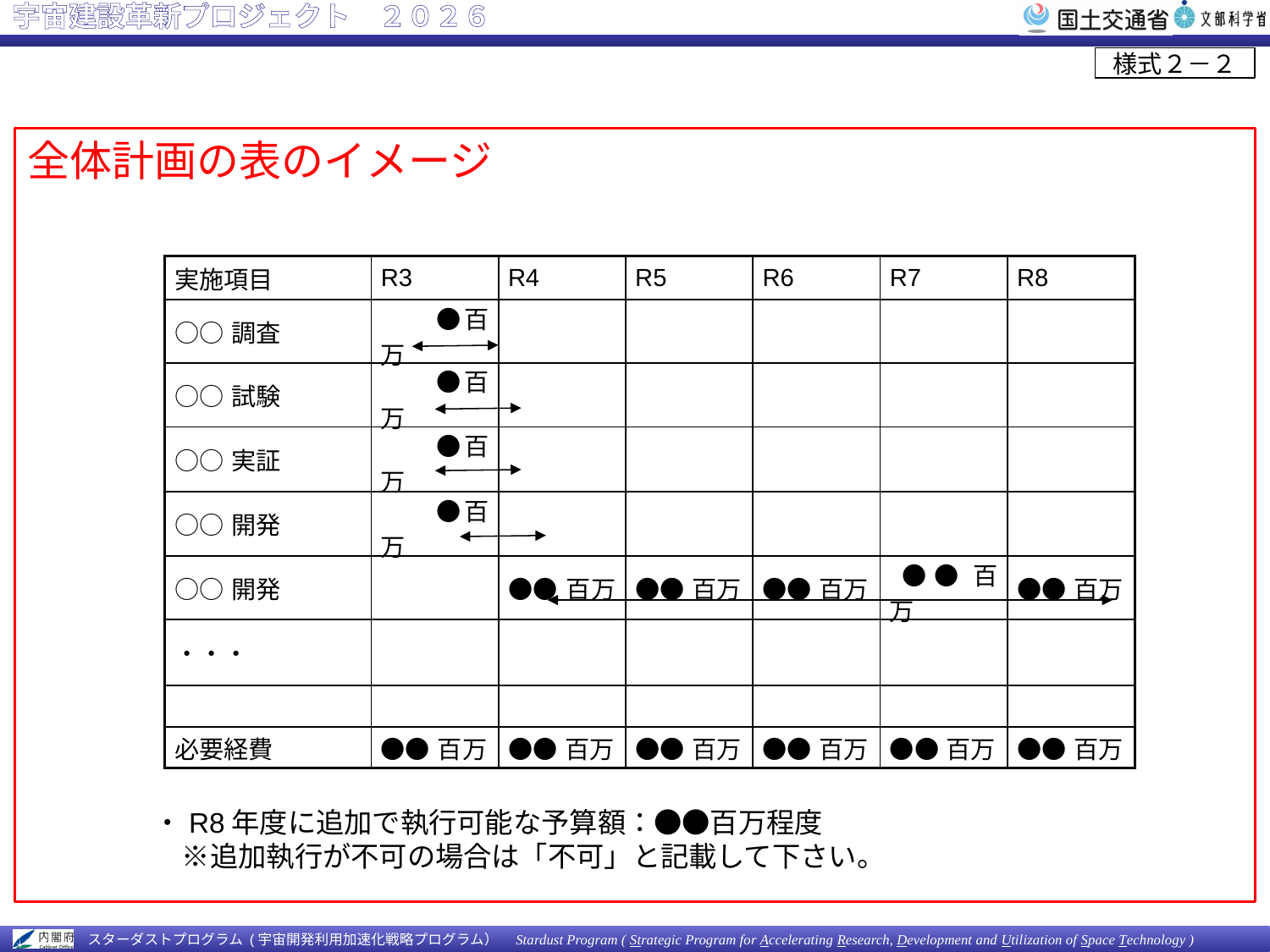

全体計画の表のイメージ

| 実施項目 | R3 | R4 | R5 | R6 | R7 | R8 |
| --- | --- | --- | --- | --- | --- | --- |
| ○○調査 | ●百万 |  |  |  |  |  |
| ○○試験 | ●百万 |  |  |  |  |  |
| ○○実証 | ●百万 |  |  |  |  |  |
| ○○開発 | ●百万 |  |  |  |  |  |
| ○○開発 |  | ●●百万 | ●●百万 | ●●百万 | ●●百万 | ●●百万 |
| ・・・ |  |  |  |  |  |  |
|  |  |  |  |  |  |  |
| 必要経費 | ●●百万 | ●●百万 | ●●百万 | ●●百万 | ●●百万 | ●●百万 |
・R8年度に追加で執行可能な予算額：●●百万程度
　※追加執行が不可の場合は「不可」と記載して下さい。
Page-7/10